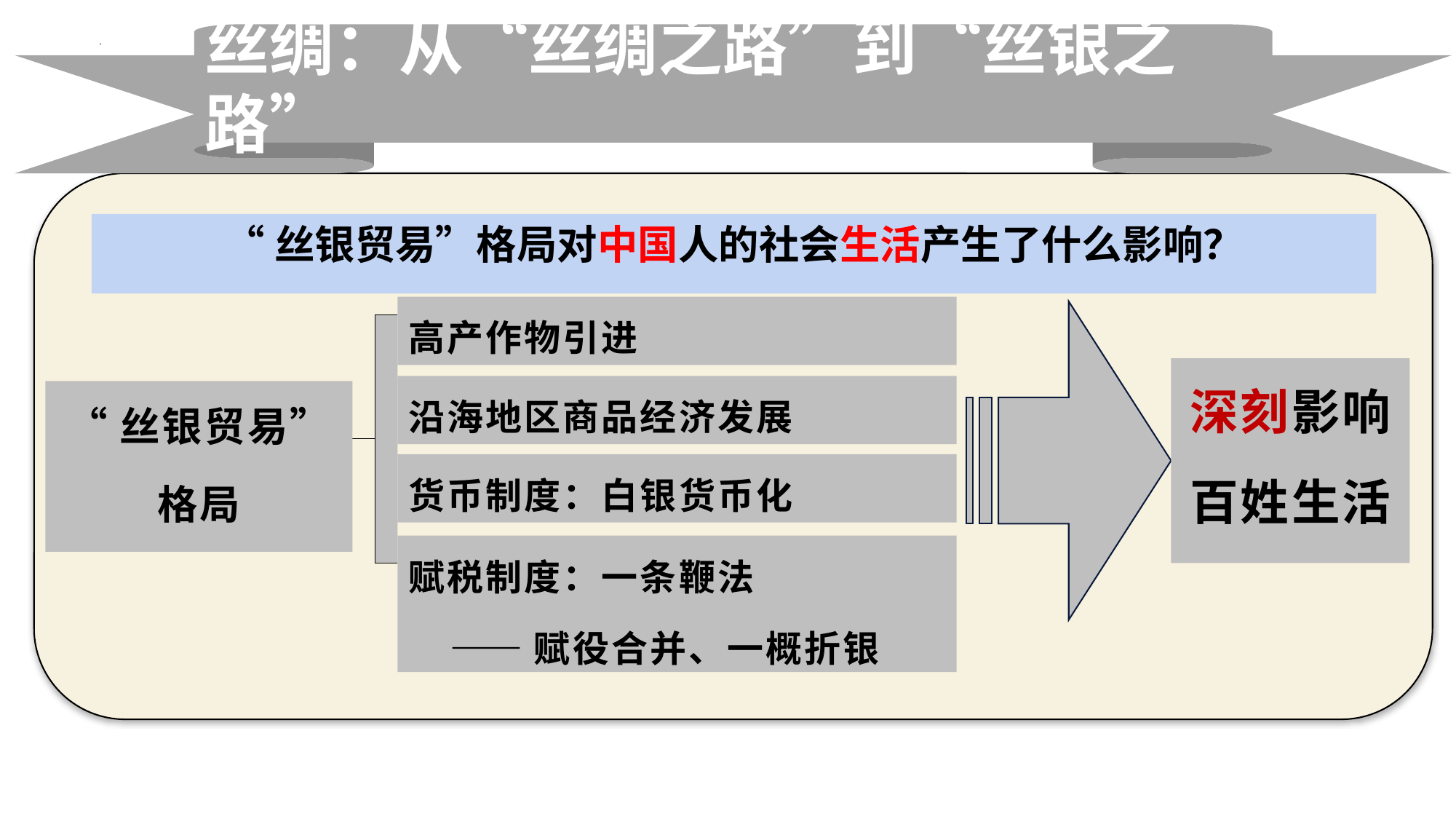

丝绸：从“丝绸之路”到“丝银之路”

“丝银贸易”格局对中国人的社会生活产生了什么影响？
高产作物引进

深刻影响
百姓生活
沿海地区商品经济发展
“丝银贸易”
格局
货币制度：白银货币化
赋税制度：一条鞭法
    ——赋役合并、一概折银